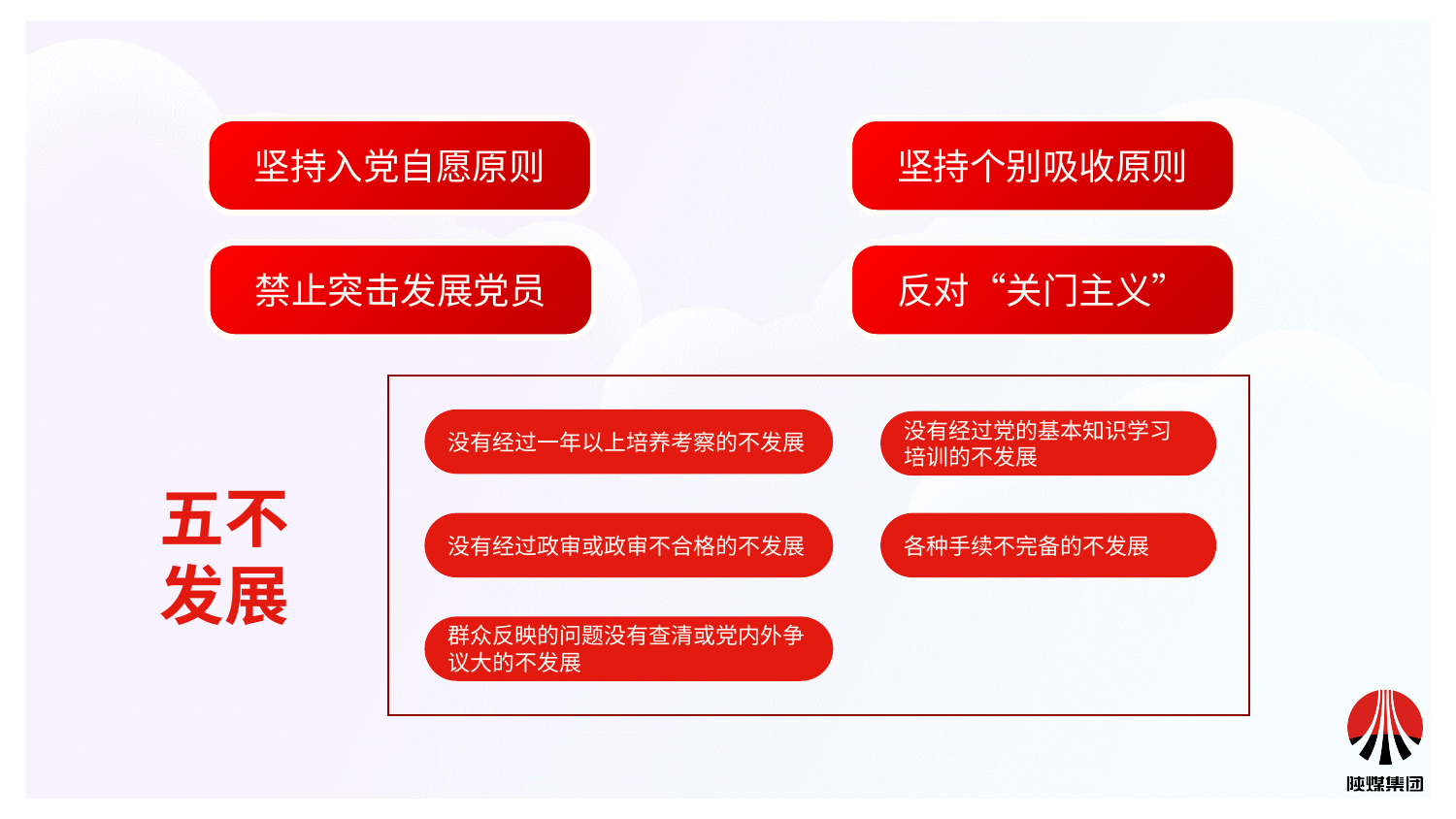

坚持入党自愿原则
坚持个别吸收原则
禁止突击发展党员
反对“关门主义”

没有经过一年以上培养考察的不发展
没有经过党的基本知识学习培训的不发展
五不
发展
没有经过政审或政审不合格的不发展
各种手续不完备的不发展
群众反映的问题没有查清或党内外争议大的不发展